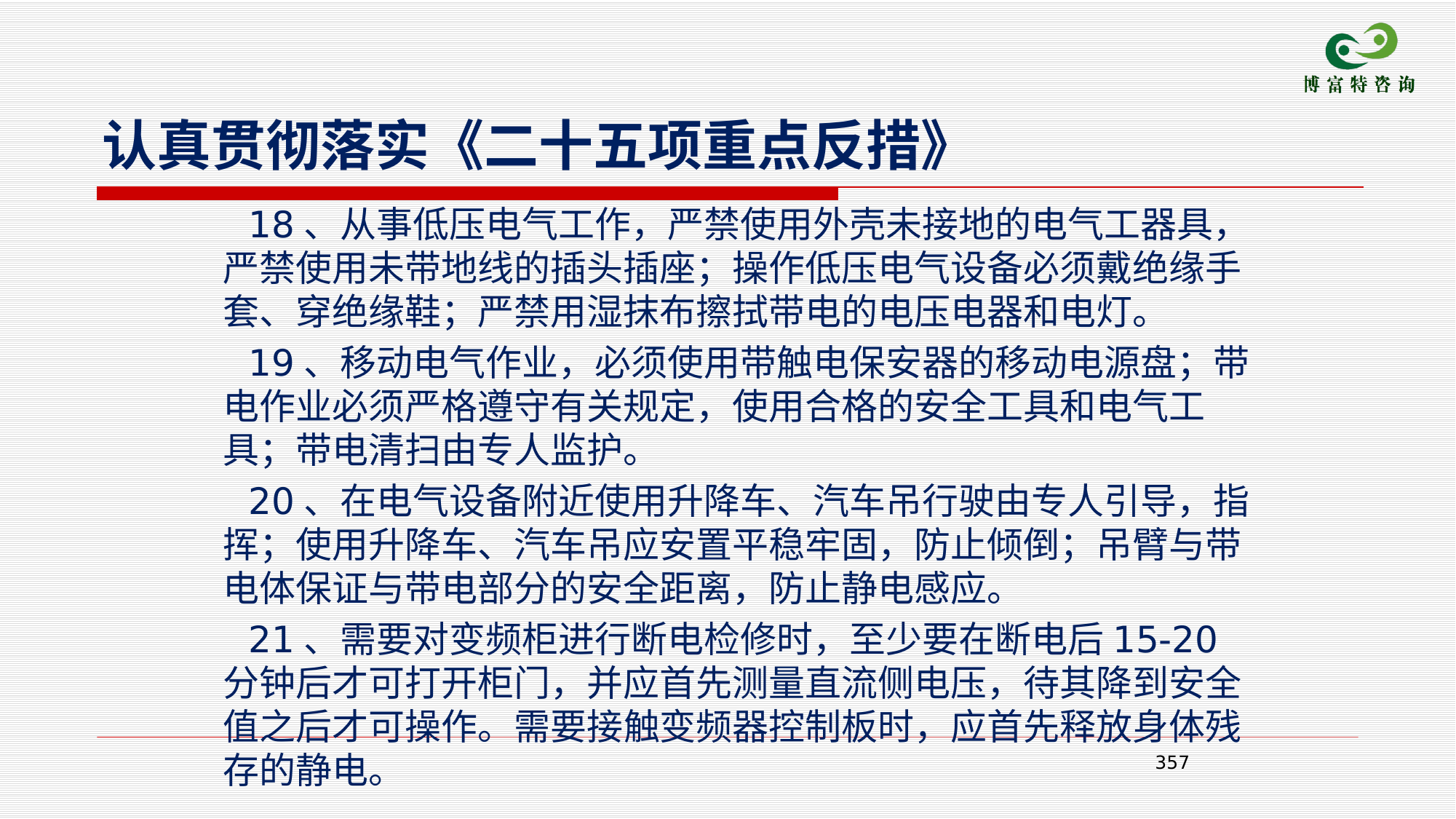

认真贯彻落实《二十五项重点反措》
       18、从事低压电气工作，严禁使用外壳未接地的电气工器具，严禁使用未带地线的插头插座；操作低压电气设备必须戴绝缘手套、穿绝缘鞋；严禁用湿抹布擦拭带电的电压电器和电灯。
       19、移动电气作业，必须使用带触电保安器的移动电源盘；带电作业必须严格遵守有关规定，使用合格的安全工具和电气工具；带电清扫由专人监护。
       20、在电气设备附近使用升降车、汽车吊行驶由专人引导，指挥；使用升降车、汽车吊应安置平稳牢固，防止倾倒；吊臂与带电体保证与带电部分的安全距离，防止静电感应。
       21、需要对变频柜进行断电检修时，至少要在断电后15-20分钟后才可打开柜门，并应首先测量直流侧电压，待其降到安全值之后才可操作。需要接触变频器控制板时，应首先释放身体残存的静电。

357